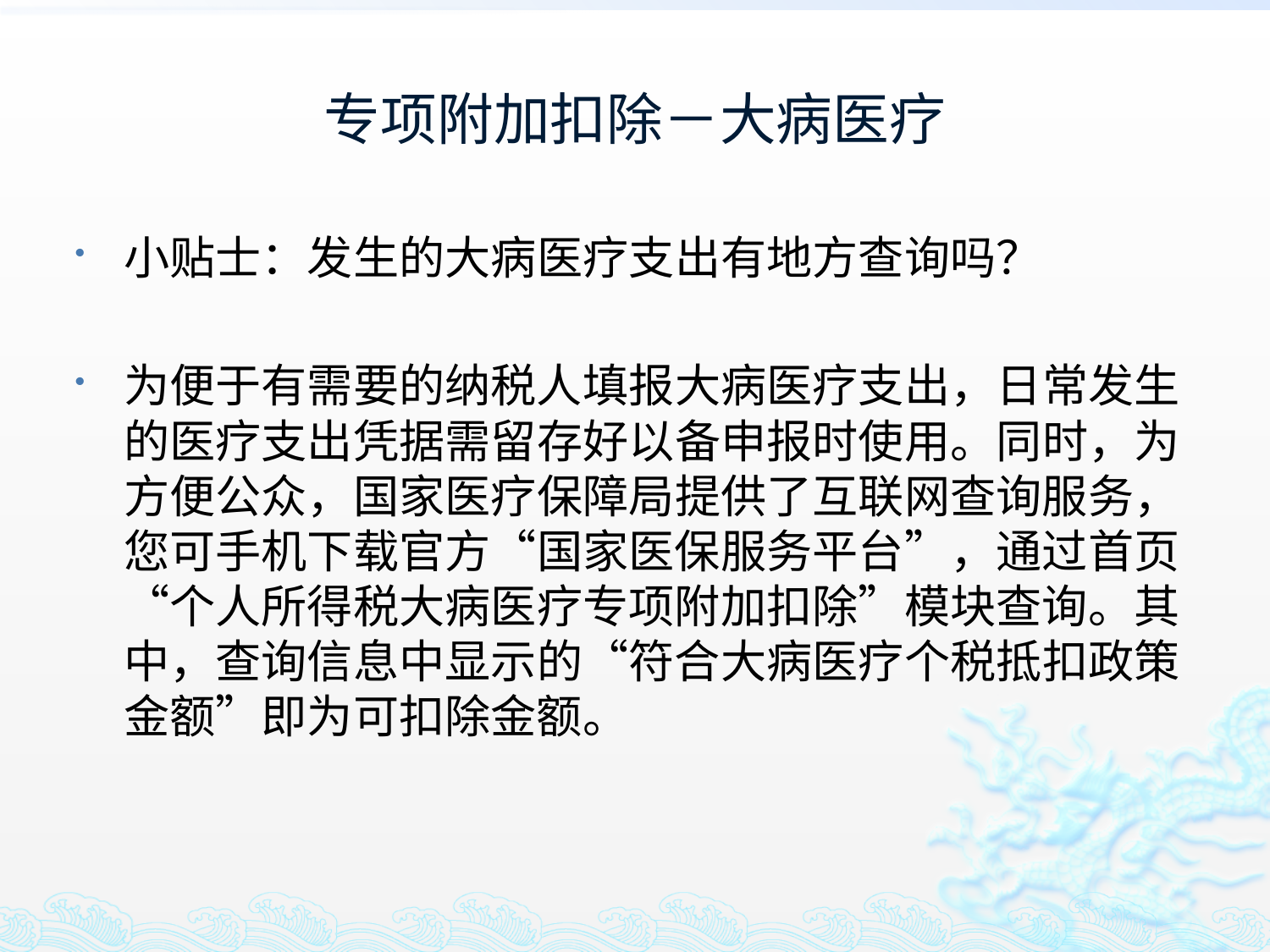

# 专项附加扣除－大病医疗
小贴士：发生的大病医疗支出有地方查询吗？

为便于有需要的纳税人填报大病医疗支出，日常发生的医疗支出凭据需留存好以备申报时使用。同时，为方便公众，国家医疗保障局提供了互联网查询服务，您可手机下载官方“国家医保服务平台”，通过首页“个人所得税大病医疗专项附加扣除”模块查询。其中，查询信息中显示的“符合大病医疗个税抵扣政策金额”即为可扣除金额。